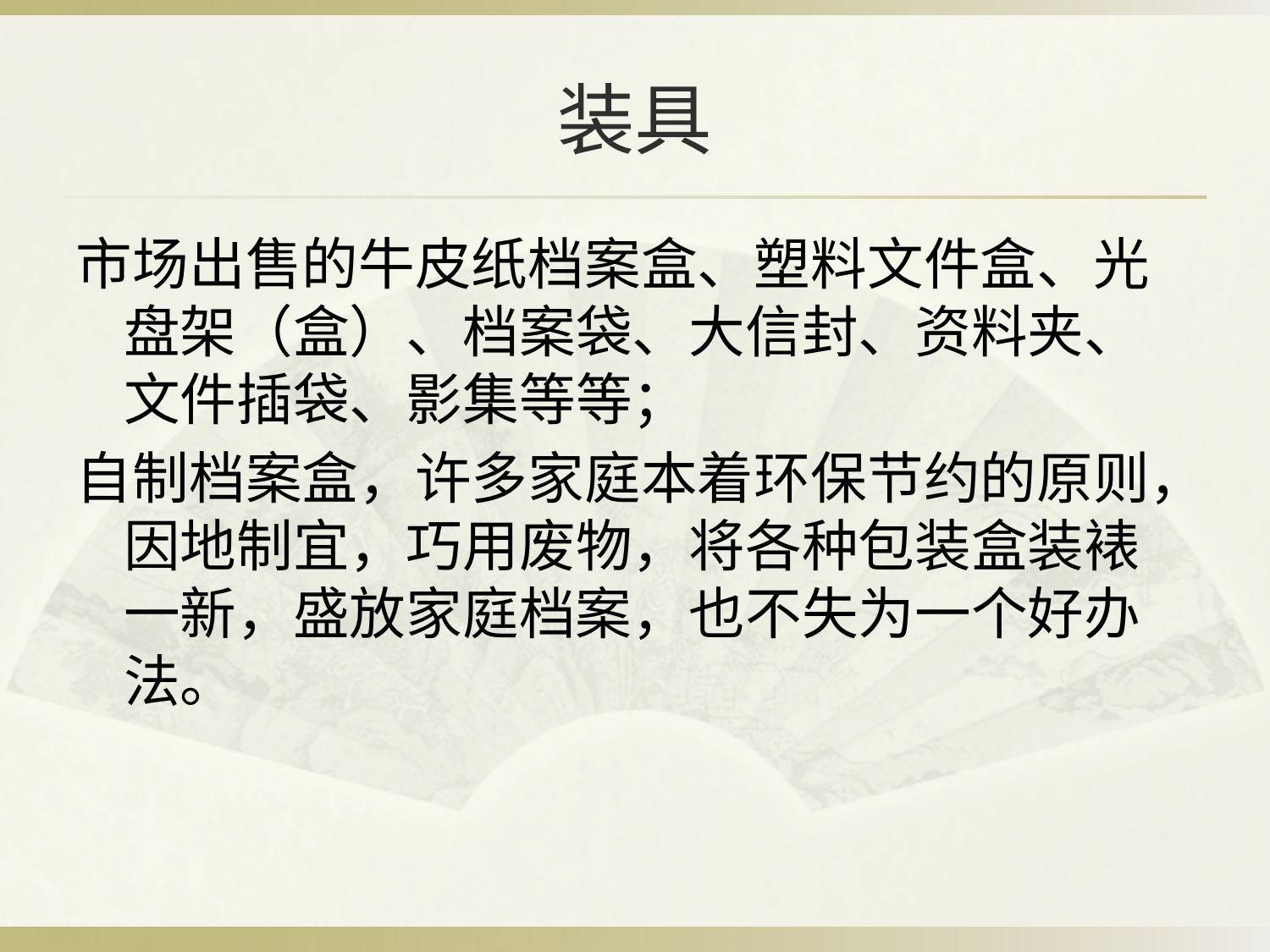

# 装具
市场出售的牛皮纸档案盒、塑料文件盒、光盘架（盒）、档案袋、大信封、资料夹、文件插袋、影集等等；
自制档案盒，许多家庭本着环保节约的原则，因地制宜，巧用废物，将各种包装盒装裱一新，盛放家庭档案，也不失为一个好办法。
89